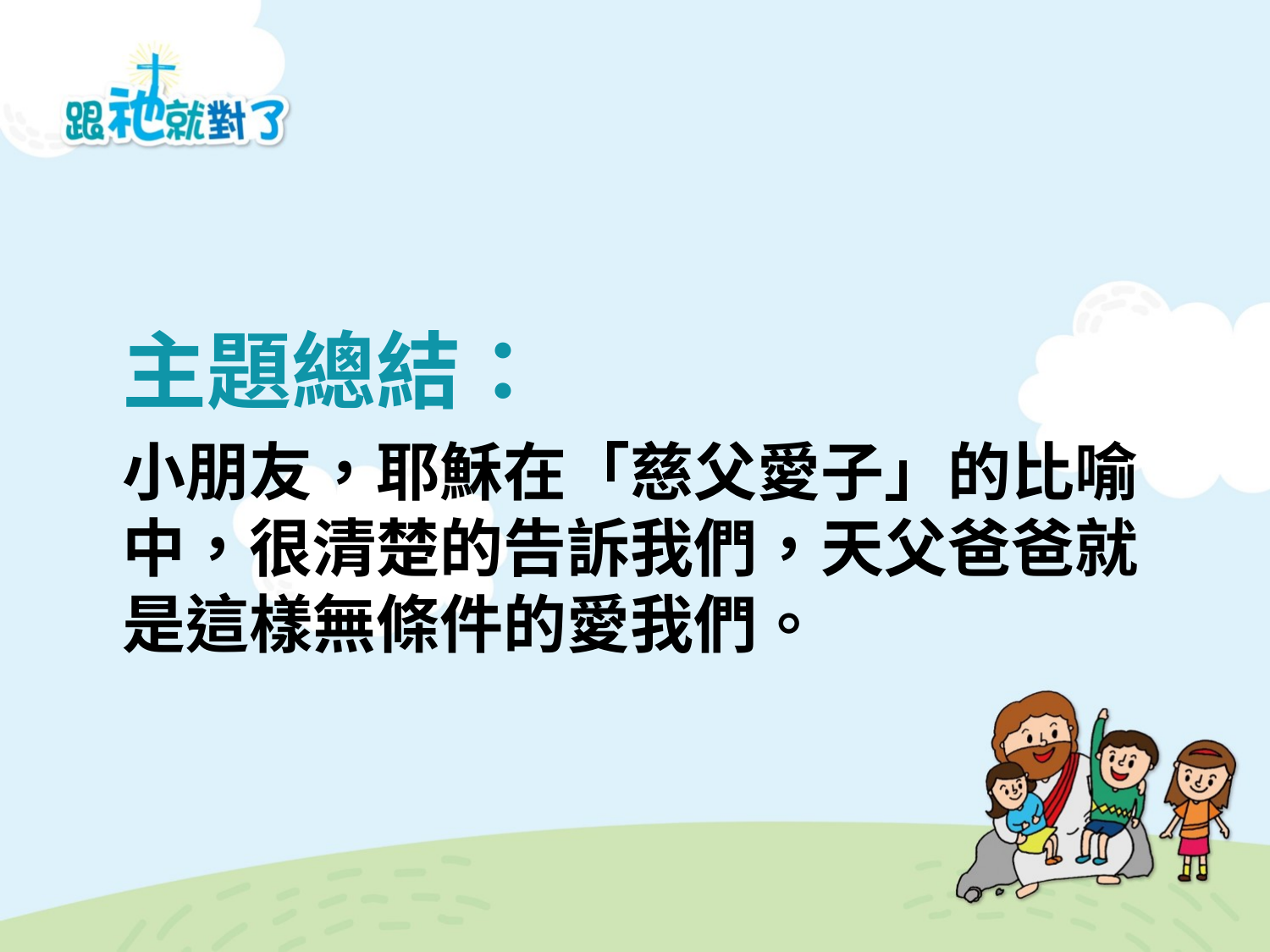

主題總結：
小朋友，耶穌在「慈父愛子」的比喻中，很清楚的告訴我們，天父爸爸就是這樣無條件的愛我們。